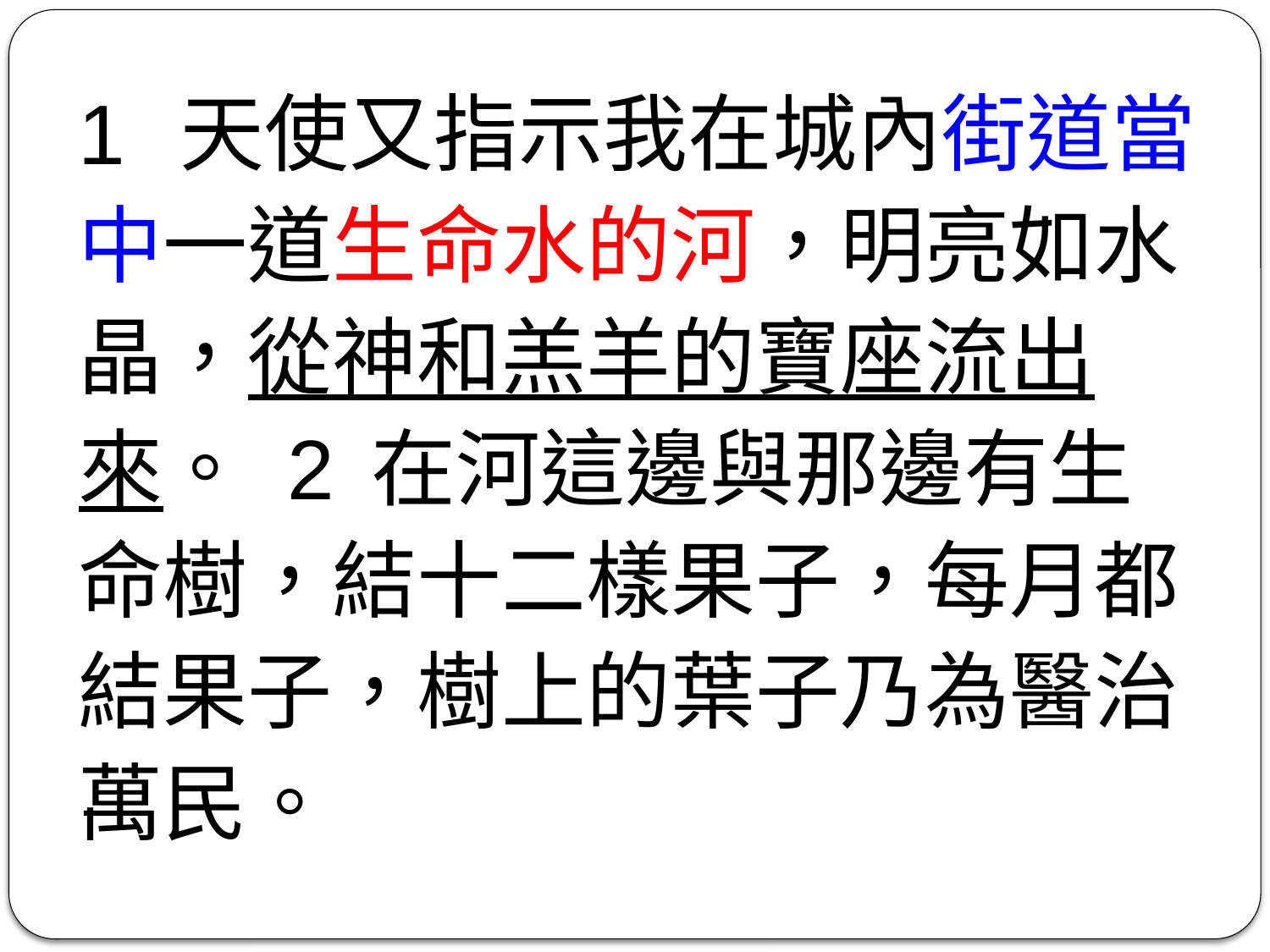

1  天使又指示我在城內街道當中一道生命水的河，明亮如水晶，從神和羔羊的寶座流出來。 2 在河這邊與那邊有生命樹，結十二樣果子，每月都結果子，樹上的葉子乃為醫治萬民。